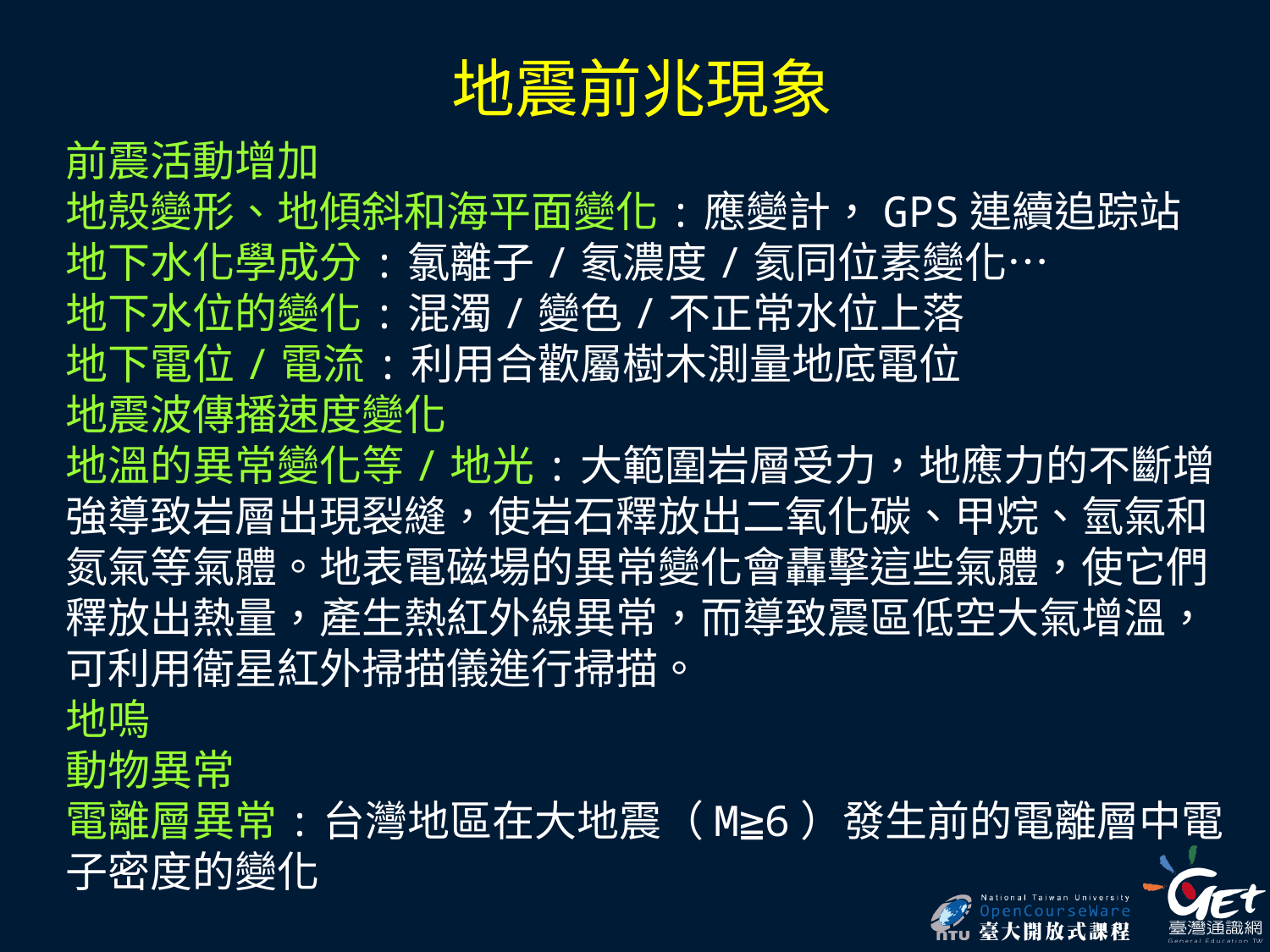

地震前兆現象
前震活動增加
地殼變形、地傾斜和海平面變化:應變計，GPS連續追踪站
地下水化學成分:氯離子/氡濃度/氦同位素變化…
地下水位的變化:混濁/變色/不正常水位上落
地下電位/電流:利用合歡屬樹木測量地底電位
地震波傳播速度變化
地溫的異常變化等/地光:大範圍岩層受力，地應力的不斷增強導致岩層出現裂縫，使岩石釋放出二氧化碳、甲烷、氫氣和氮氣等氣體。地表電磁場的異常變化會轟擊這些氣體，使它們釋放出熱量，產生熱紅外線異常，而導致震區低空大氣增溫，可利用衛星紅外掃描儀進行掃描。
地嗚
動物異常
電離層異常:台灣地區在大地震（M≧6）發生前的電離層中電子密度的變化